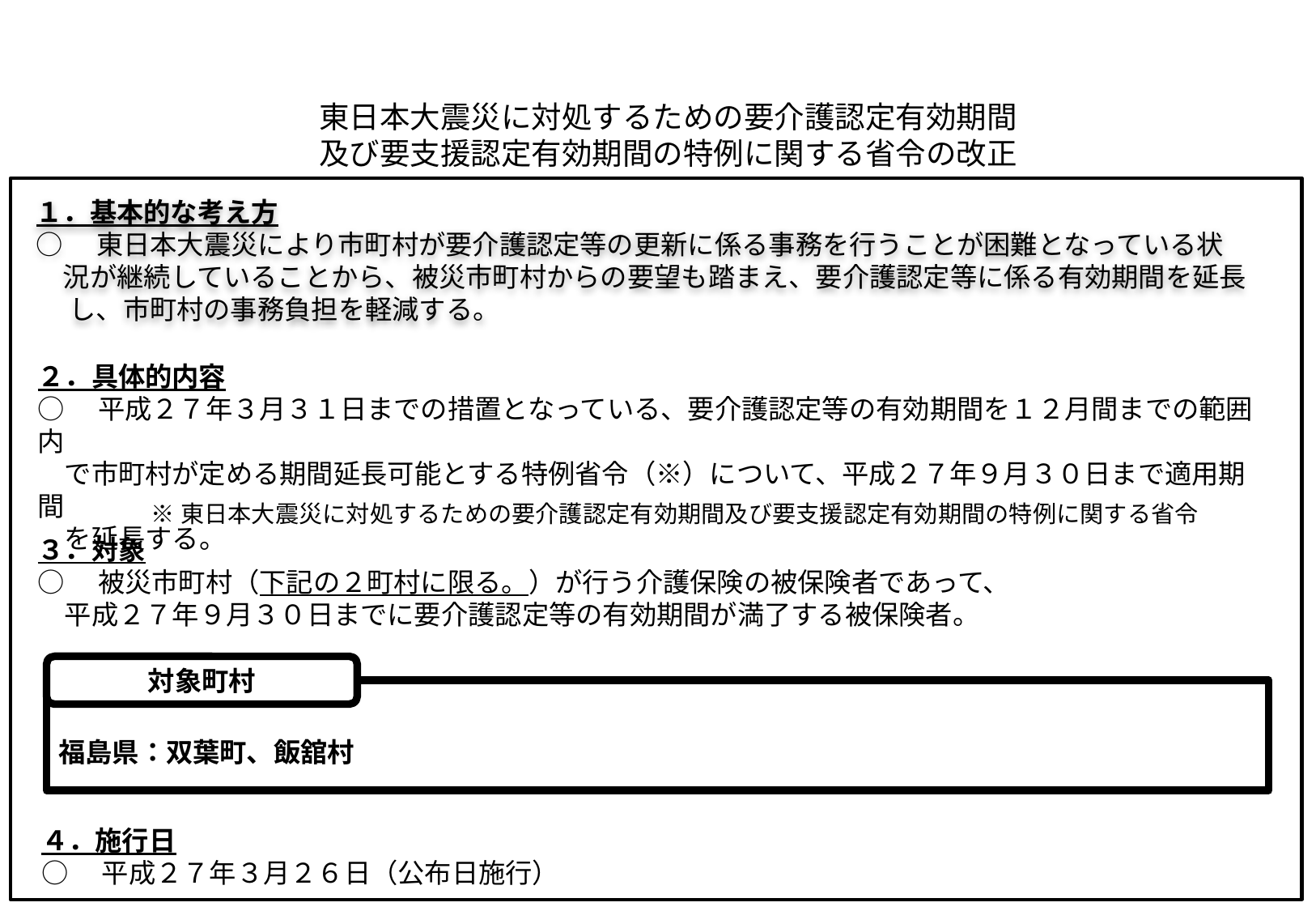

東日本大震災に対処するための要介護認定有効期間
及び要支援認定有効期間の特例に関する省令の改正

１．基本的な考え方
○　東日本大震災により市町村が要介護認定等の更新に係る事務を行うことが困難となっている状
　況が継続していることから、被災市町村からの要望も踏まえ、要介護認定等に係る有効期間を延長
　 し、市町村の事務負担を軽減する。
２．具体的内容
○　平成２７年３月３１日までの措置となっている、要介護認定等の有効期間を１２月間までの範囲内
　で市町村が定める期間延長可能とする特例省令（※）について、平成２７年９月３０日まで適用期間
　を延長する。
※東日本大震災に対処するための要介護認定有効期間及び要支援認定有効期間の特例に関する省令
３．対象
○　被災市町村（下記の２町村に限る。）が行う介護保険の被保険者であって、
　平成２７年９月３０日までに要介護認定等の有効期間が満了する被保険者。
対象町村

福島県：双葉町、飯舘村
４．施行日
○　平成２７年３月２６日（公布日施行）